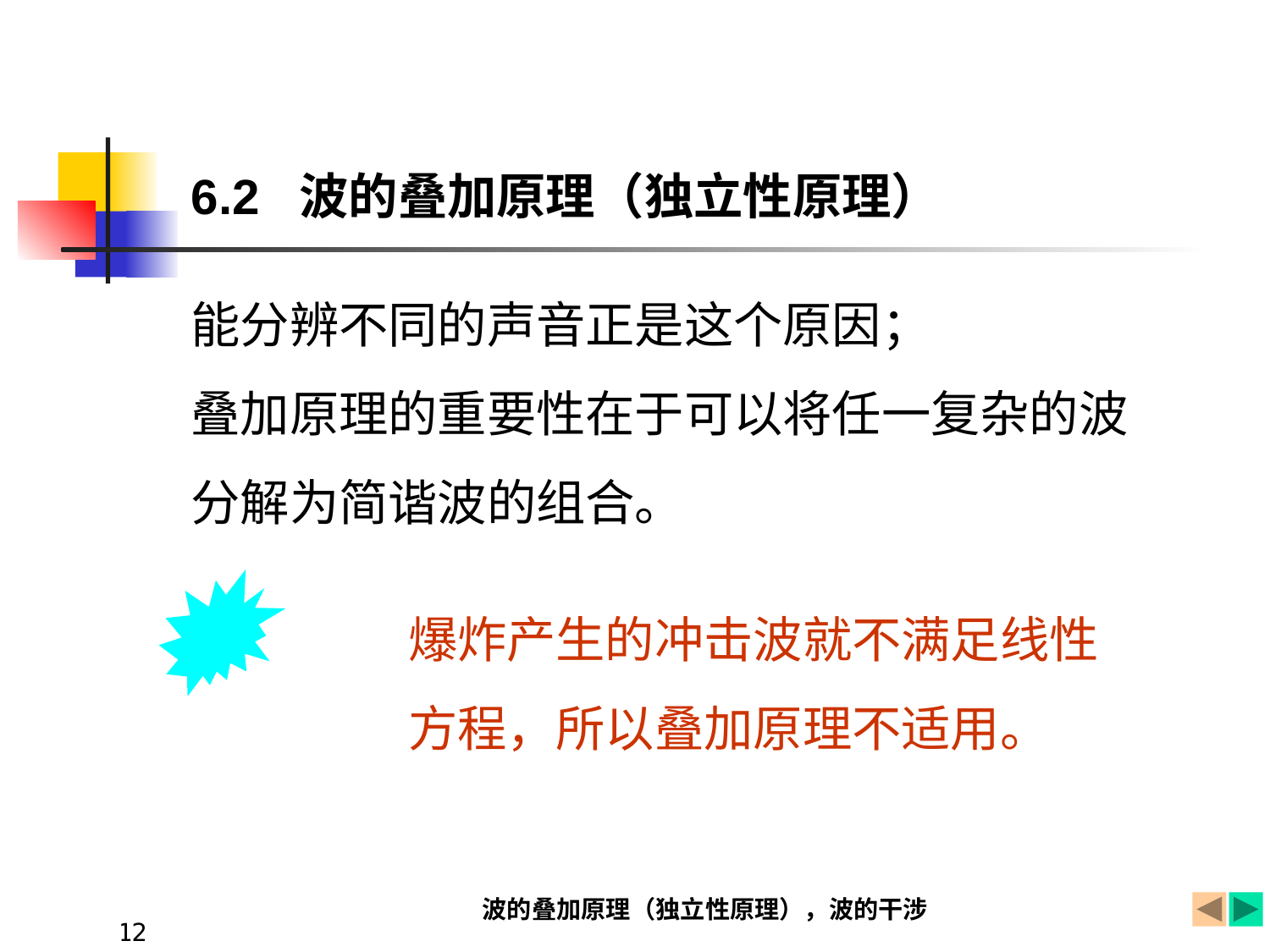

6.2  波的叠加原理（独立性原理）
能分辨不同的声音正是这个原因；
叠加原理的重要性在于可以将任一复杂的波分解为简谐波的组合。

爆炸产生的冲击波就不满足线性
方程，所以叠加原理不适用。
波的叠加原理（独立性原理），波的干涉
12